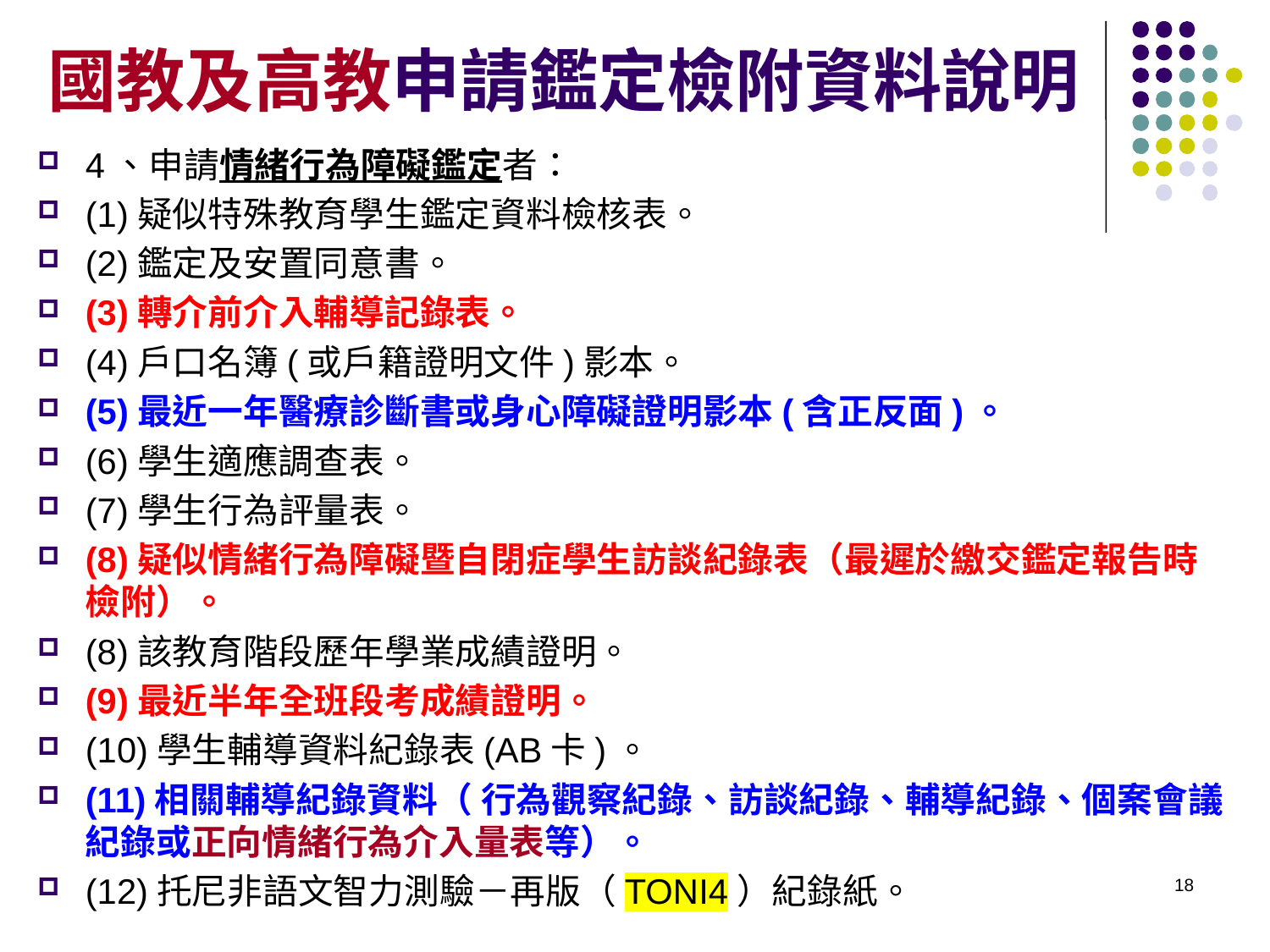

# 國教及高教申請鑑定檢附資料說明
4、申請情緒行為障礙鑑定者：
(1)疑似特殊教育學生鑑定資料檢核表。
(2)鑑定及安置同意書。
(3)轉介前介入輔導記錄表。
(4)戶口名簿(或戶籍證明文件)影本。
(5)最近一年醫療診斷書或身心障礙證明影本(含正反面)。
(6)學生適應調查表。
(7)學生行為評量表。
(8)疑似情緒行為障礙暨自閉症學生訪談紀錄表（最遲於繳交鑑定報告時檢附）。
(8)該教育階段歷年學業成績證明。
(9)最近半年全班段考成績證明。
(10)學生輔導資料紀錄表(AB卡)。
(11)相關輔導紀錄資料（ 行為觀察紀錄、訪談紀錄、輔導紀錄、個案會議紀錄或正向情緒行為介入量表等）。
(12)托尼非語文智力測驗－再版（TONI4）紀錄紙。
18